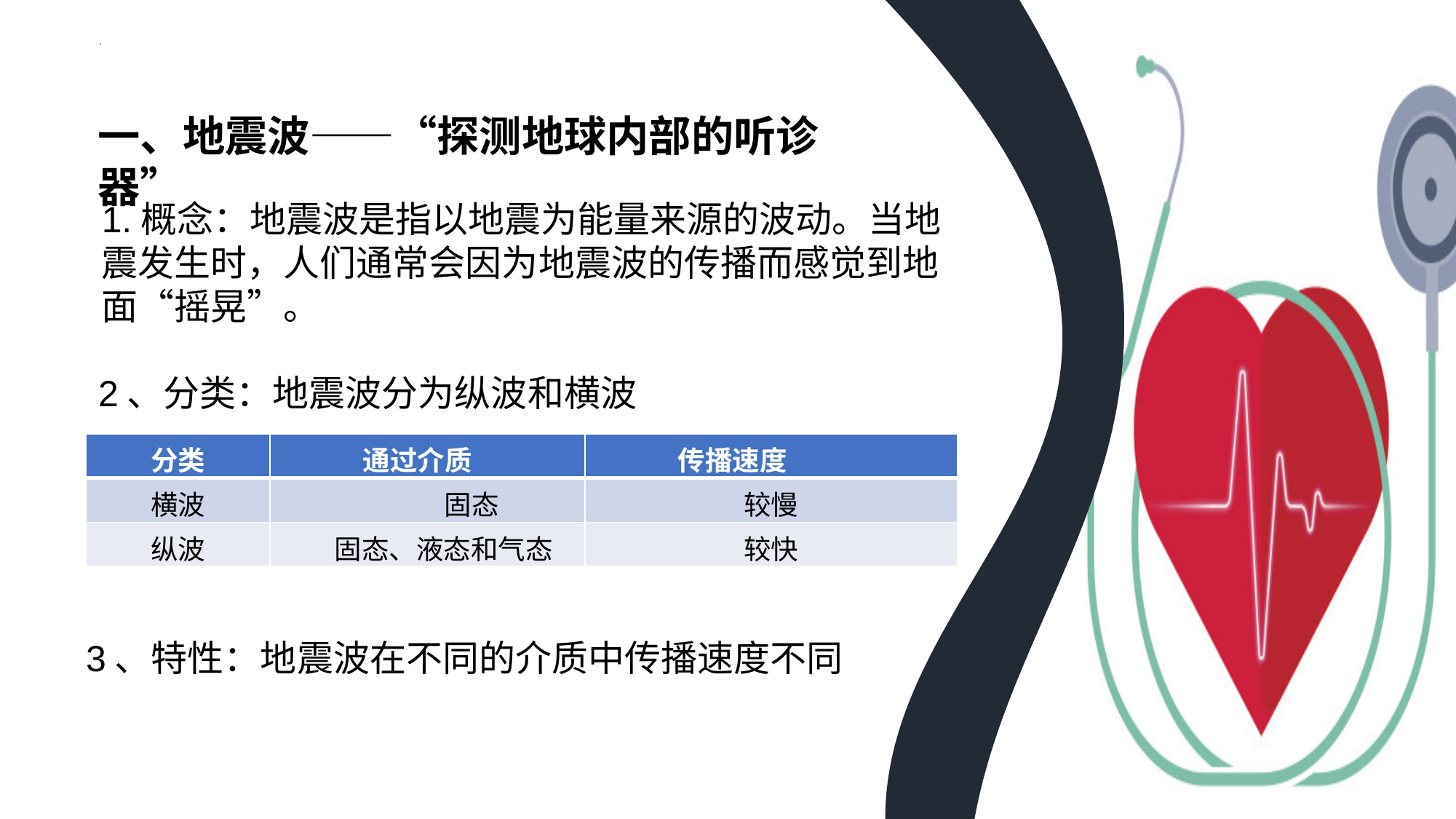

一、地震波——“探测地球内部的听诊器”
1.概念：地震波是指以地震为能量来源的波动。当地震发生时，人们通常会因为地震波的传播而感觉到地面“摇晃”。
2、分类：地震波分为纵波和横波
| 分类 | 通过介质 | 传播速度 |
| --- | --- | --- |
| 横波 | 固态 | 较慢 |
| 纵波 | 固态、液态和气态 | 较快 |
3、特性：地震波在不同的介质中传播速度不同